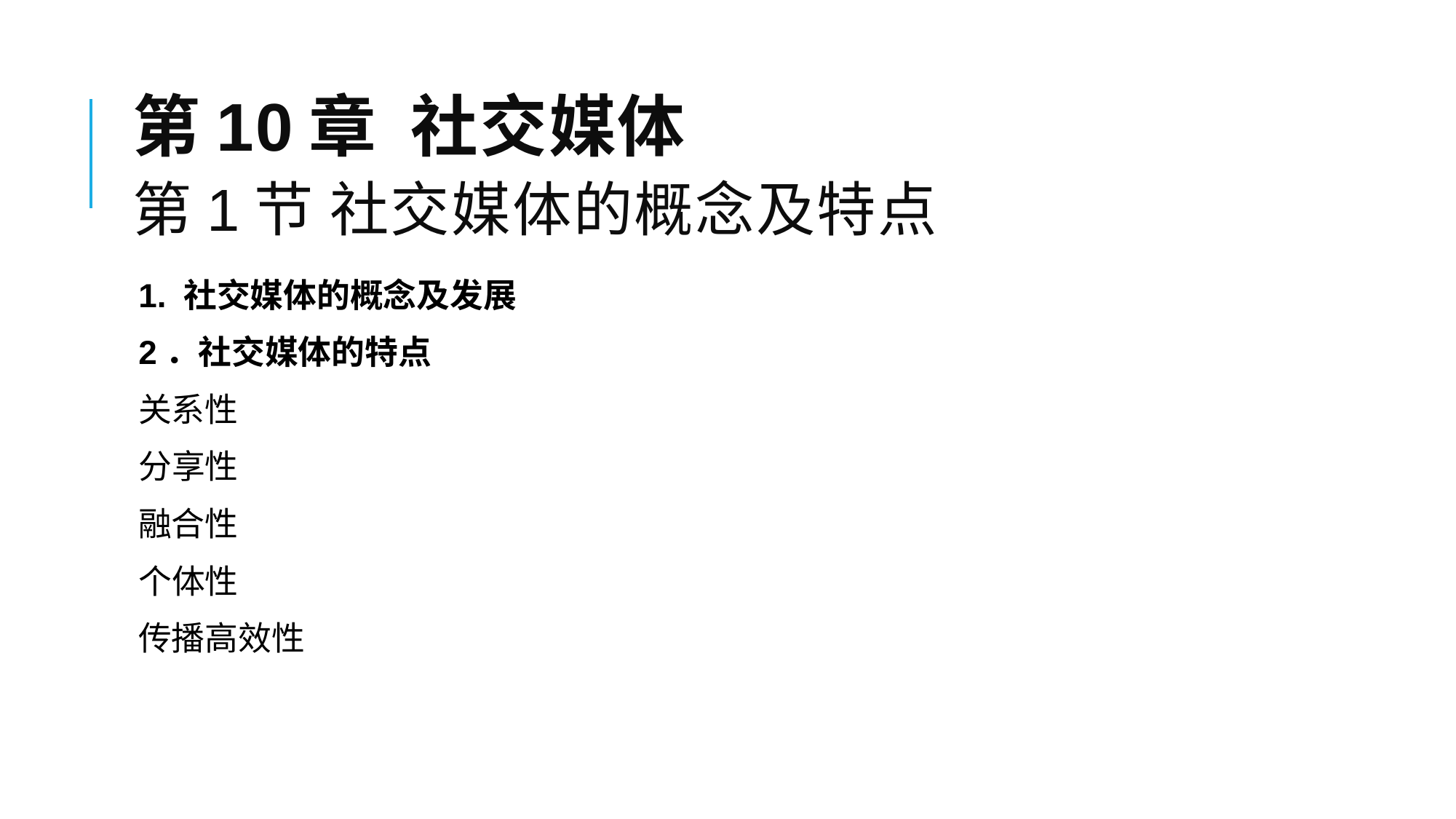

# 第10章  社交媒体 第1节 社交媒体的概念及特点
1. 社交媒体的概念及发展
2．社交媒体的特点
关系性
分享性
融合性
个体性
传播高效性